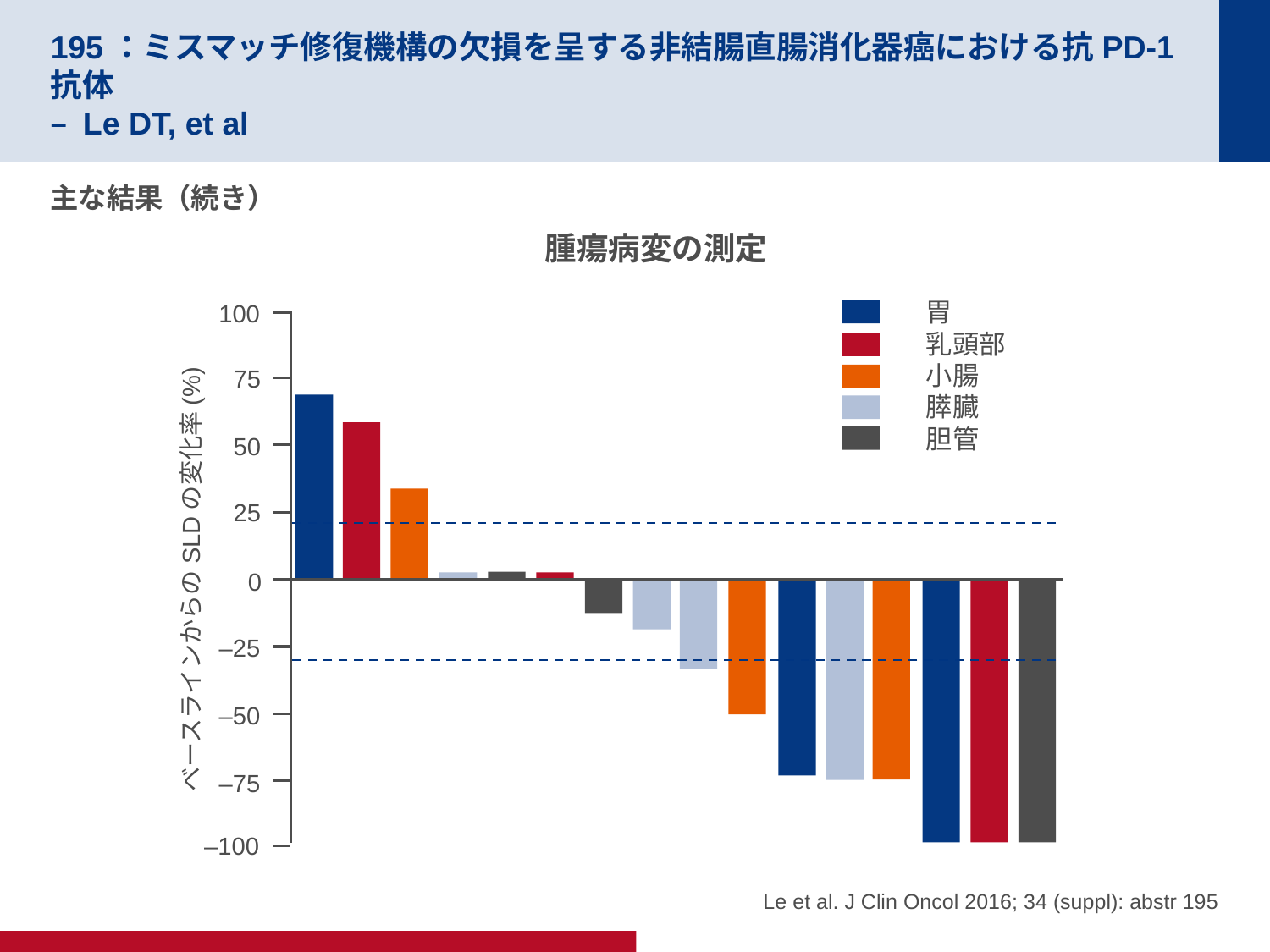

# 195：ミスマッチ修復機構の欠損を呈する非結腸直腸消化器癌における抗PD-1抗体 – Le DT, et al
主な結果（続き）

腫瘍病変の測定
胃
乳頭部
小腸
膵臓
胆管
100
75
50
25
0
ベースラインからのSLDの変化率(%)
–25
–50
–75
–100

Le et al. J Clin Oncol 2016; 34 (suppl): abstr 195